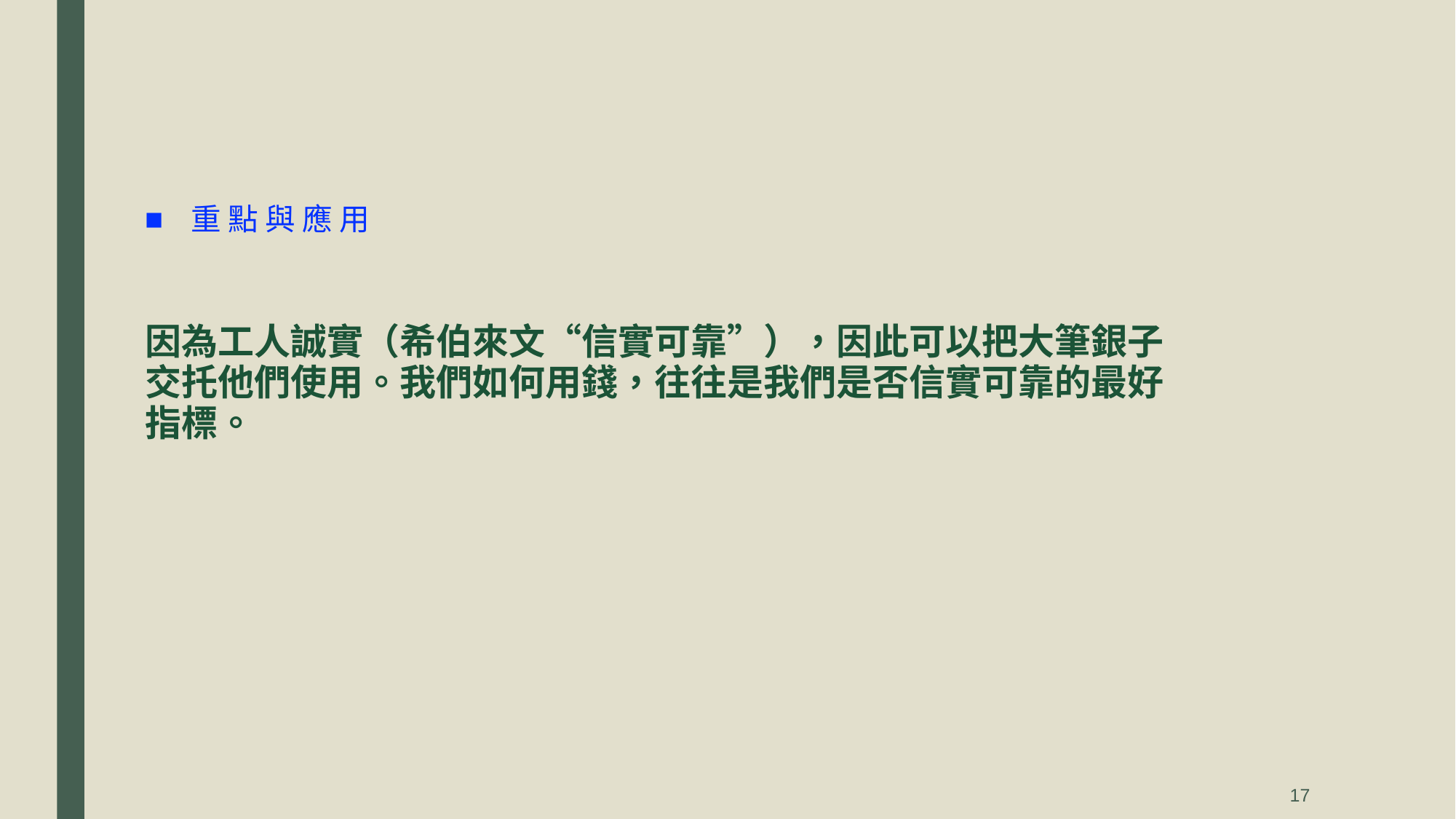

重 點 與 應 用

因為工人誠實（希伯來文“信實可靠”），因此可以把大筆銀子交托他們使用。我們如何用錢，往往是我們是否信實可靠的最好指標。

17